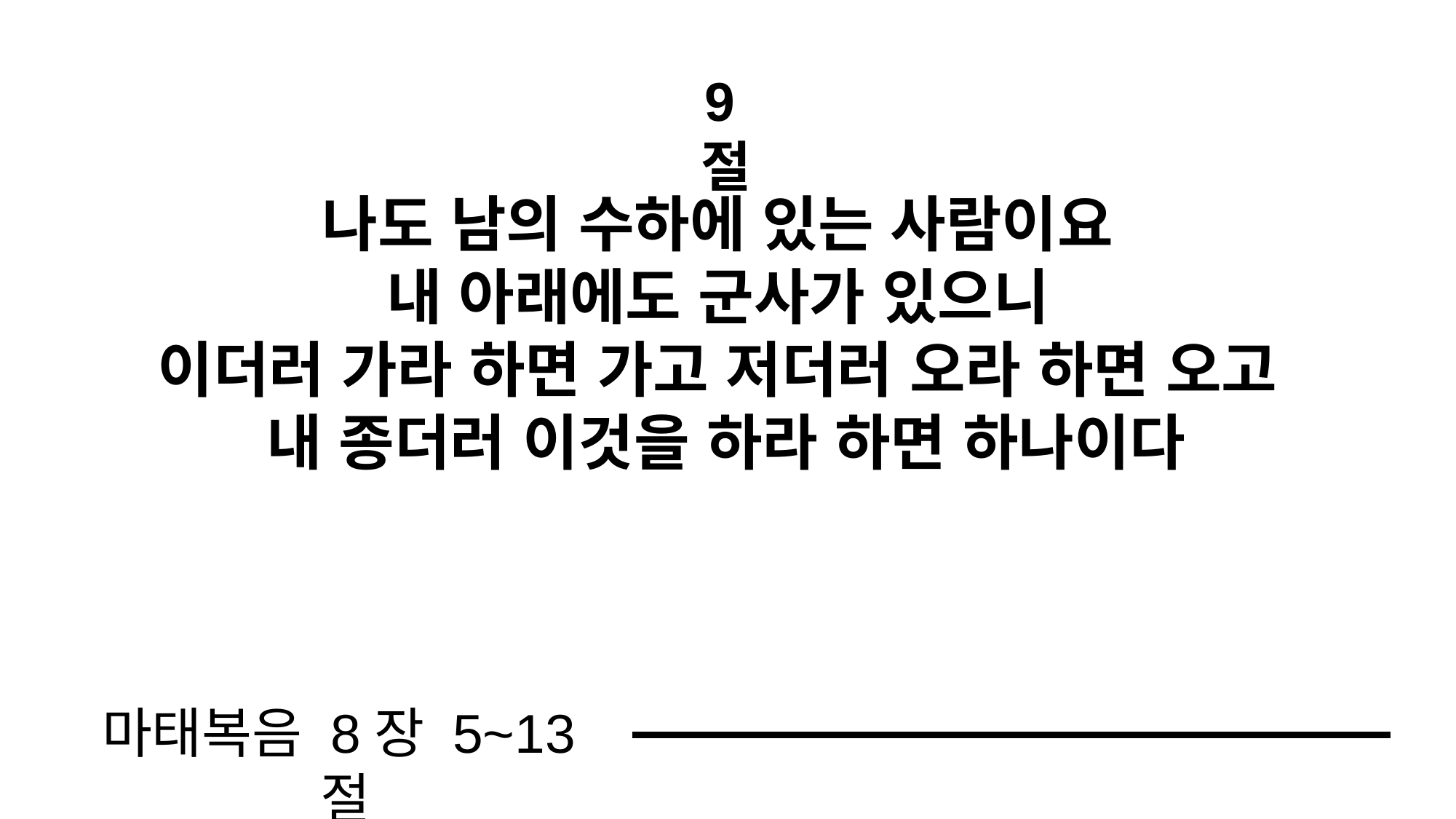

9절
나도 남의 수하에 있는 사람이요
내 아래에도 군사가 있으니
이더러 가라 하면 가고 저더러 오라 하면 오고
내 종더러 이것을 하라 하면 하나이다
마태복음 8장 5~13절